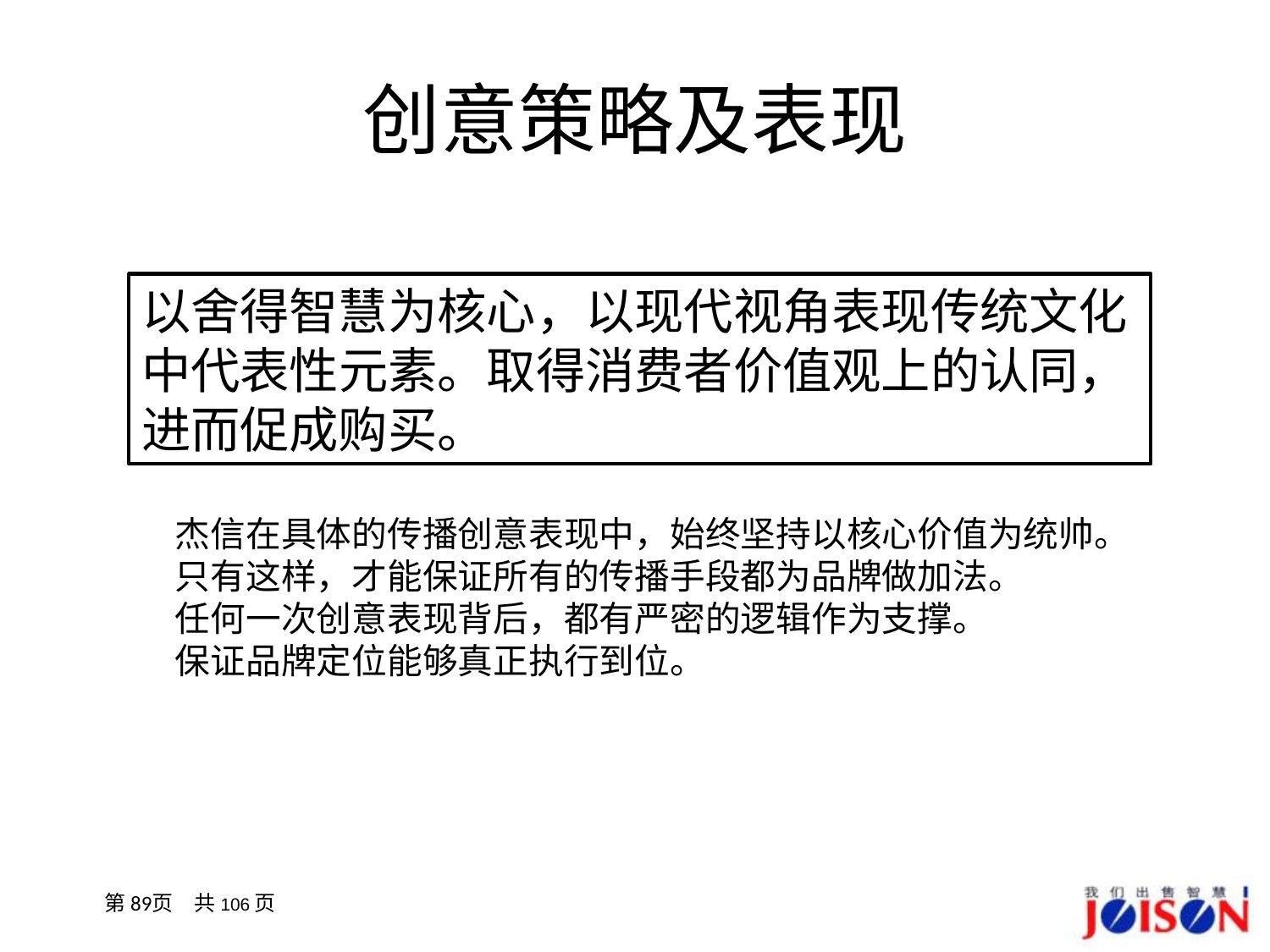

# 创意策略及表现
以舍得智慧为核心，以现代视角表现传统文化中代表性元素。取得消费者价值观上的认同，进而促成购买。
杰信在具体的传播创意表现中，始终坚持以核心价值为统帅。
只有这样，才能保证所有的传播手段都为品牌做加法。
任何一次创意表现背后，都有严密的逻辑作为支撑。
保证品牌定位能够真正执行到位。